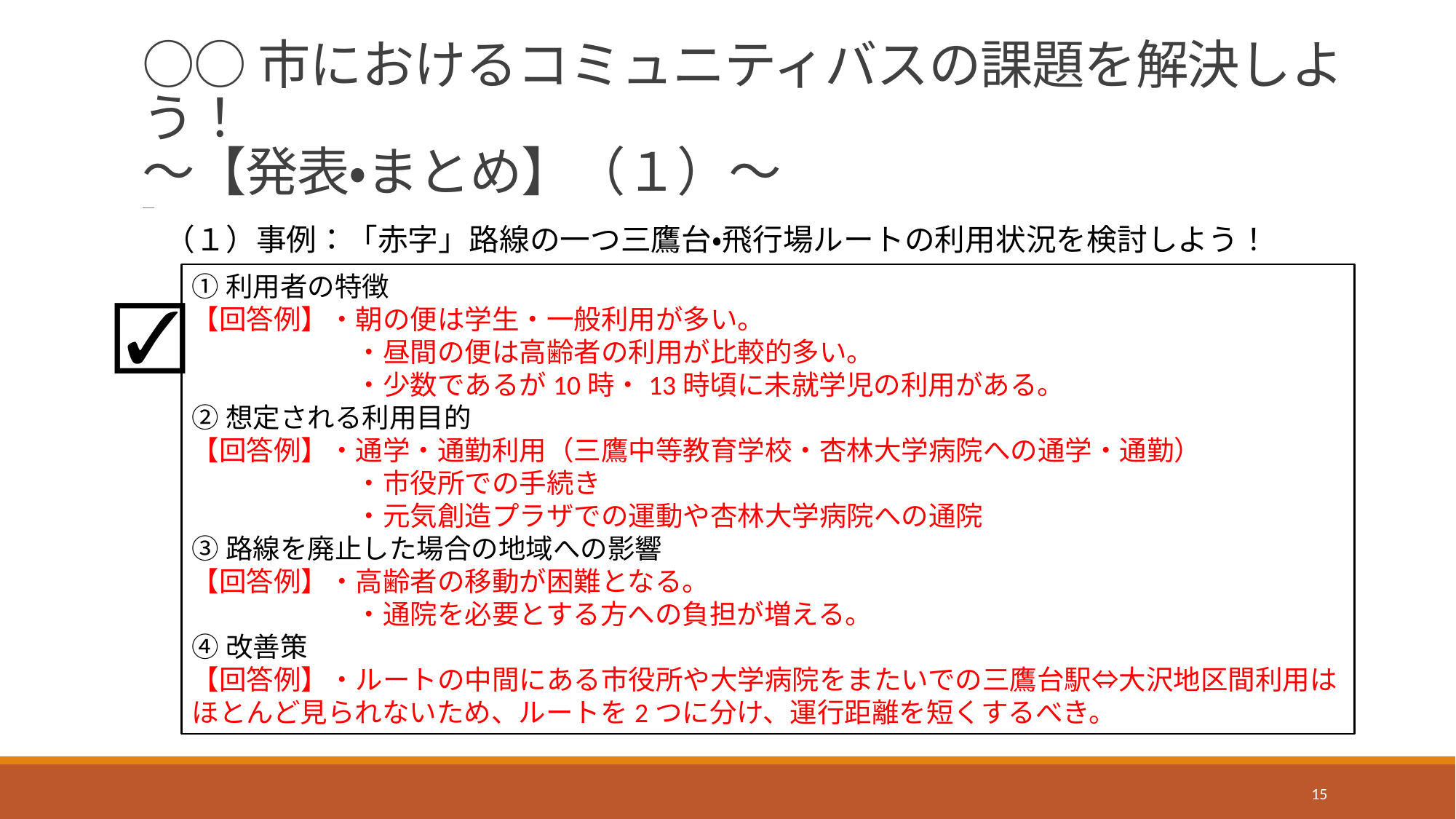

# ○○市におけるコミュニティバスの課題を解決しよう！ ～【発表・まとめ】（１）～
（１）事例：「赤字」路線の一つ三鷹台・飛行場ルートの利用状況を検討しよう！
①利用者の特徴
【回答例】・朝の便は学生・一般利用が多い。
　　　　　　・昼間の便は高齢者の利用が比較的多い。
　　　　　　・少数であるが10時・13時頃に未就学児の利用がある。
②想定される利用目的
【回答例】・通学・通勤利用（三鷹中等教育学校・杏林大学病院への通学・通勤）
　　　　　　・市役所での手続き
　　　　　　・元気創造プラザでの運動や杏林大学病院への通院
③路線を廃止した場合の地域への影響
【回答例】・高齢者の移動が困難となる。
　　　　　　・通院を必要とする方への負担が増える。
④改善策
【回答例】・ルートの中間にある市役所や大学病院をまたいでの三鷹台駅⇔大沢地区間利用はほとんど見られないため、ルートを2つに分け、運行距離を短くするべき。
☑
15